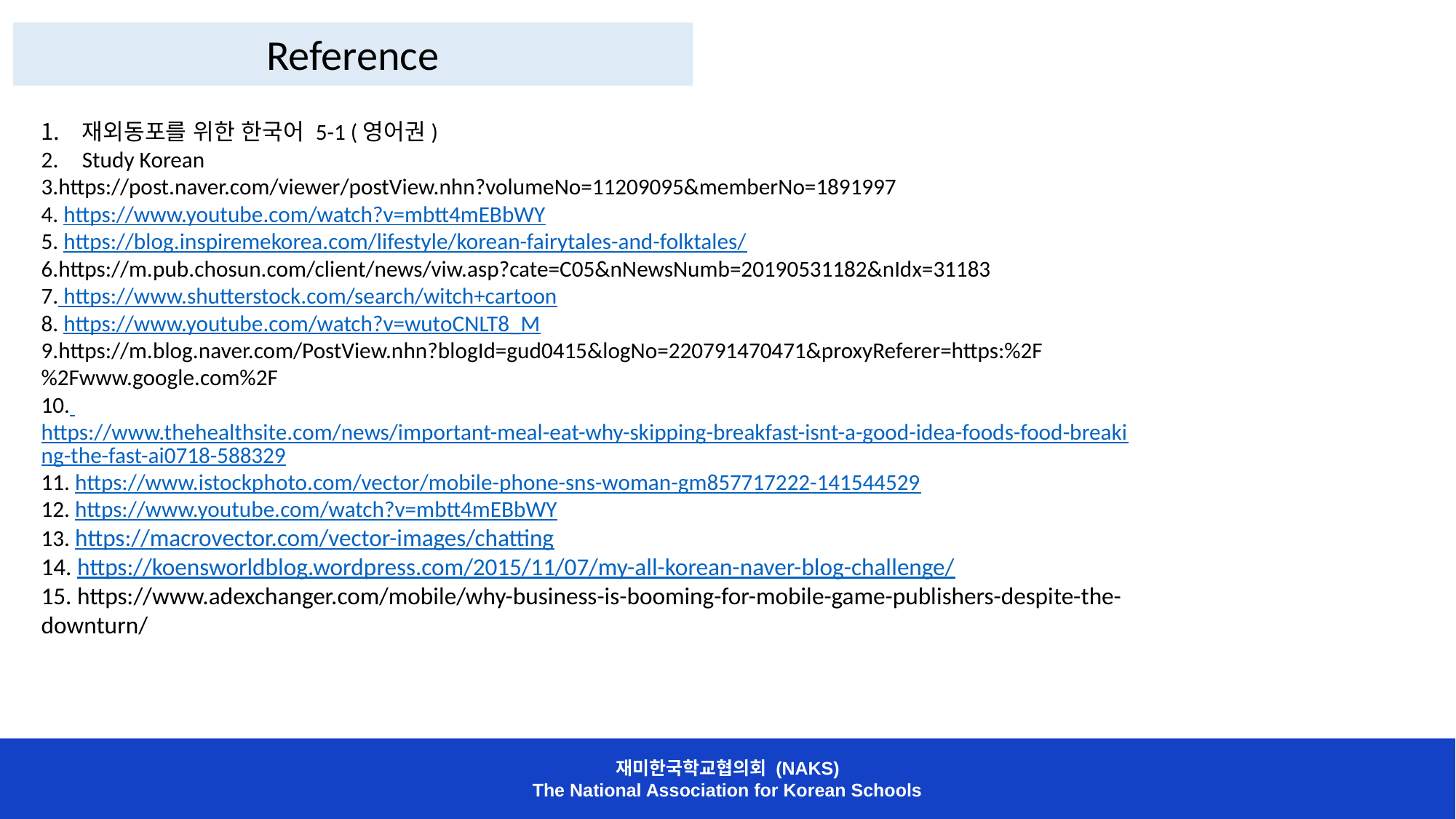

Reference
재외동포를 위한 한국어 5-1 (영어권)
Study Korean
3.https://post.naver.com/viewer/postView.nhn?volumeNo=11209095&memberNo=1891997
4. https://www.youtube.com/watch?v=mbtt4mEBbWY
5. https://blog.inspiremekorea.com/lifestyle/korean-fairytales-and-folktales/
6.https://m.pub.chosun.com/client/news/viw.asp?cate=C05&nNewsNumb=20190531182&nIdx=31183
7. https://www.shutterstock.com/search/witch+cartoon
8. https://www.youtube.com/watch?v=wutoCNLT8_M
9.https://m.blog.naver.com/PostView.nhn?blogId=gud0415&logNo=220791470471&proxyReferer=https:%2F%2Fwww.google.com%2F
10. https://www.thehealthsite.com/news/important-meal-eat-why-skipping-breakfast-isnt-a-good-idea-foods-food-breaking-the-fast-ai0718-588329
11. https://www.istockphoto.com/vector/mobile-phone-sns-woman-gm857717222-141544529
12. https://www.youtube.com/watch?v=mbtt4mEBbWY
13. https://macrovector.com/vector-images/chatting
14. https://koensworldblog.wordpress.com/2015/11/07/my-all-korean-naver-blog-challenge/
15. https://www.adexchanger.com/mobile/why-business-is-booming-for-mobile-game-publishers-despite-the-downturn/

재미한국학교협의회 (NAKS)
The National Association for Korean Schools